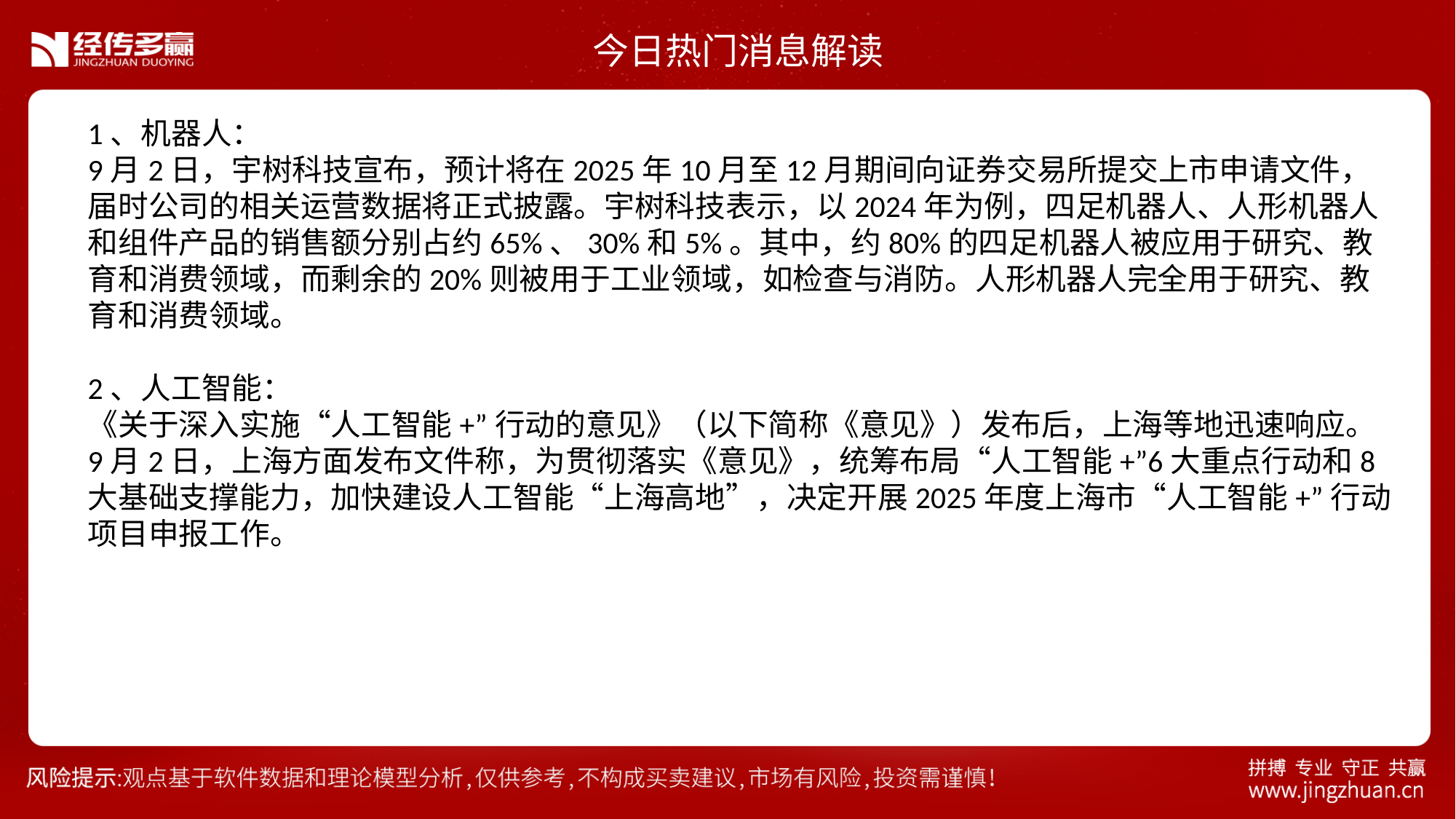

今日热门消息解读
1、机器人：
9月2日，宇树科技宣布，预计将在2025年10月至12月期间向证券交易所提交上市申请文件，届时公司的相关运营数据将正式披露。宇树科技表示，以2024年为例，四足机器人、人形机器人和组件产品的销售额分别占约65%、30%和5%。其中，约80%的四足机器人被应用于研究、教育和消费领域，而剩余的20%则被用于工业领域，如检查与消防。人形机器人完全用于研究、教育和消费领域。

2、人工智能：
《关于深入实施“人工智能+”行动的意见》（以下简称《意见》）发布后，上海等地迅速响应。9月2日，上海方面发布文件称，为贯彻落实《意见》，统筹布局“人工智能+”6大重点行动和8大基础支撑能力，加快建设人工智能“上海高地”，决定开展2025年度上海市“人工智能+”行动项目申报工作。